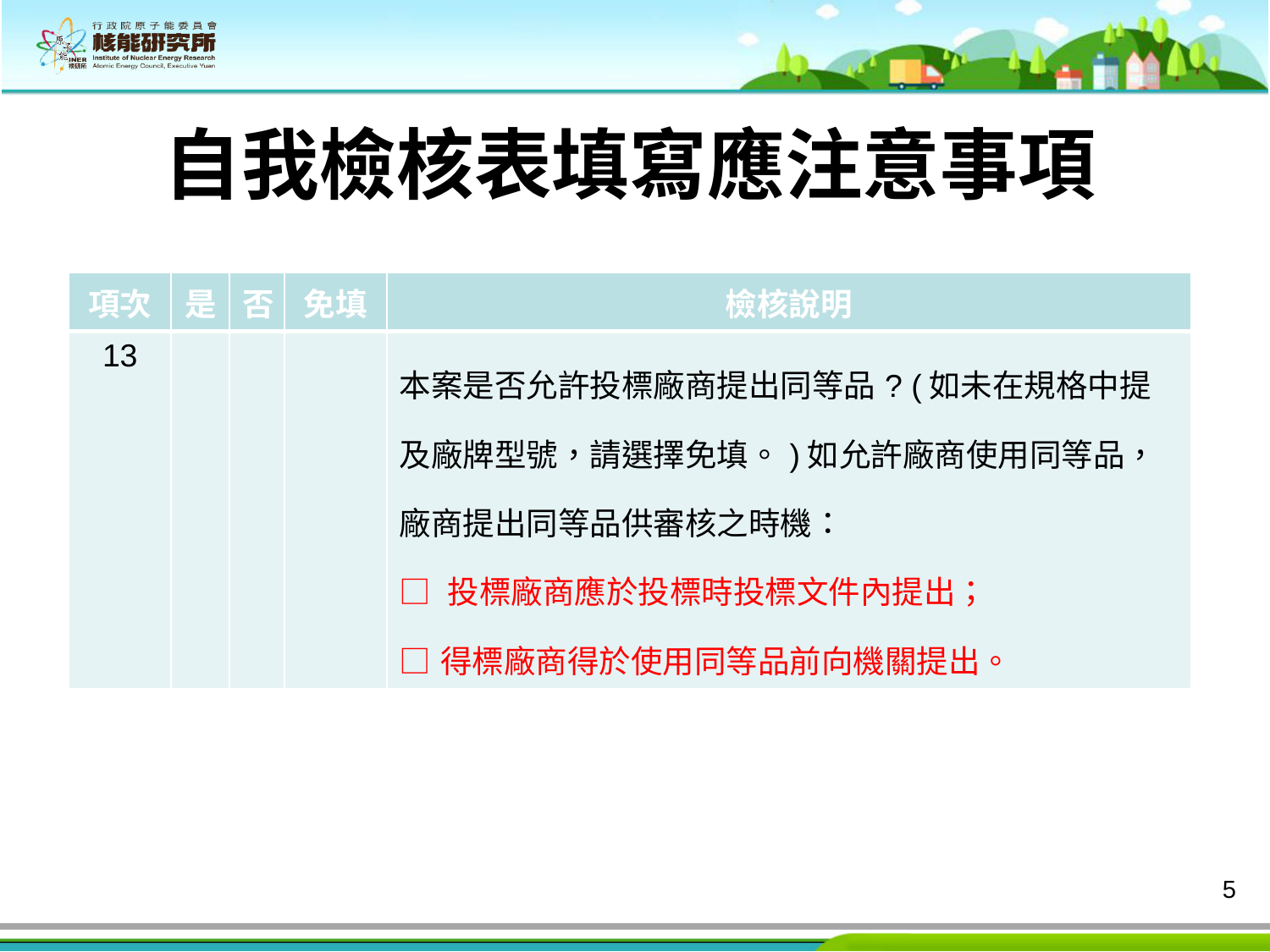

# 自我檢核表填寫應注意事項
| 項次 | 是 | 否 | 免填 | 檢核說明 |
| --- | --- | --- | --- | --- |
| 13 |  |  |  | 本案是否允許投標廠商提出同等品? (如未在規格中提及廠牌型號，請選擇免填。)如允許廠商使用同等品，廠商提出同等品供審核之時機： □ 投標廠商應於投標時投標文件內提出； □得標廠商得於使用同等品前向機關提出。 |
5